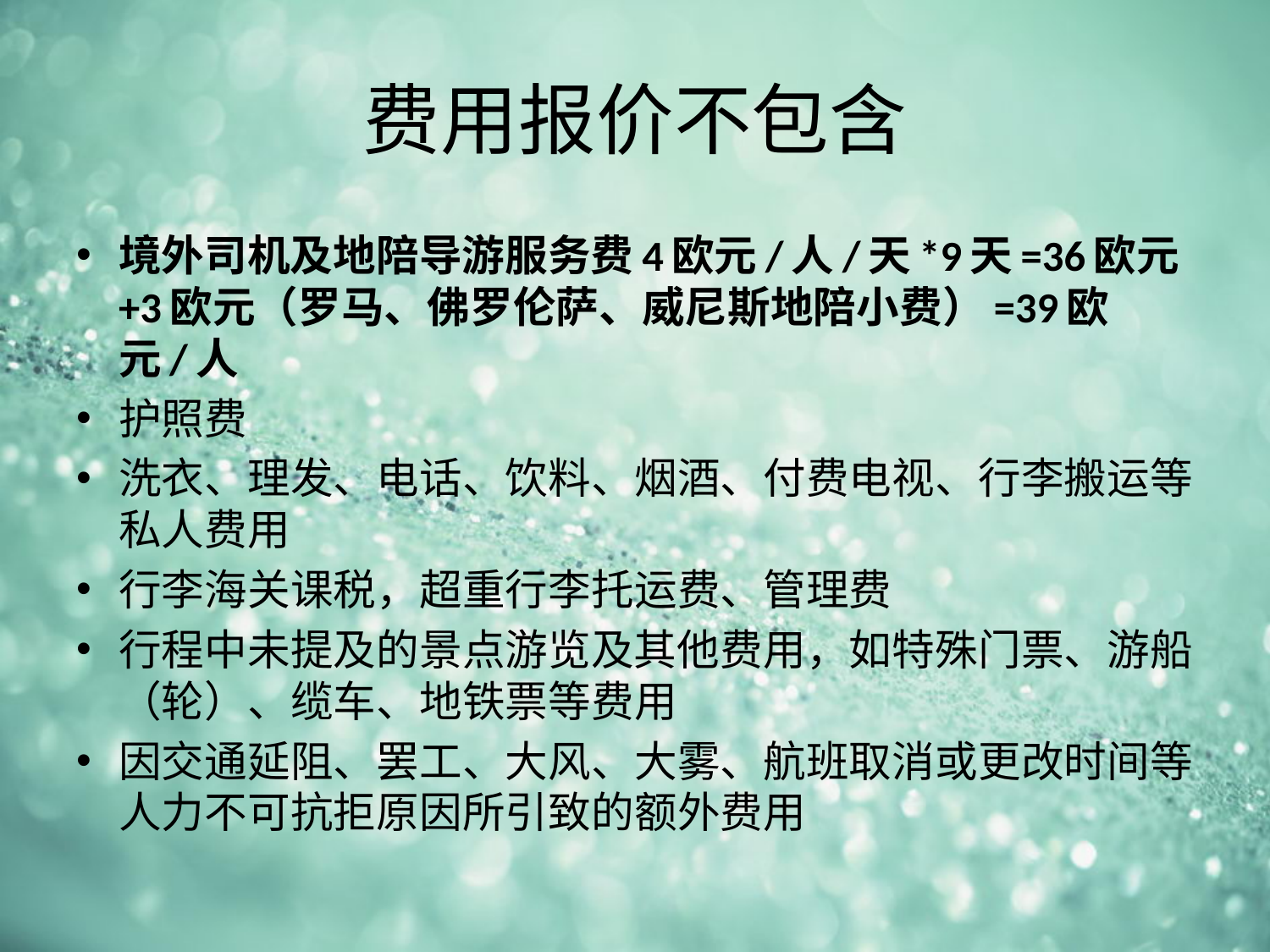

# 费用报价不包含
境外司机及地陪导游服务费4欧元/人/天*9天=36欧元+3欧元（罗马、佛罗伦萨、威尼斯地陪小费）=39欧元/人
护照费
洗衣、理发、电话、饮料、烟酒、付费电视、行李搬运等私人费用
行李海关课税，超重行李托运费、管理费
行程中未提及的景点游览及其他费用，如特殊门票、游船（轮）、缆车、地铁票等费用
因交通延阻、罢工、大风、大雾、航班取消或更改时间等人力不可抗拒原因所引致的额外费用